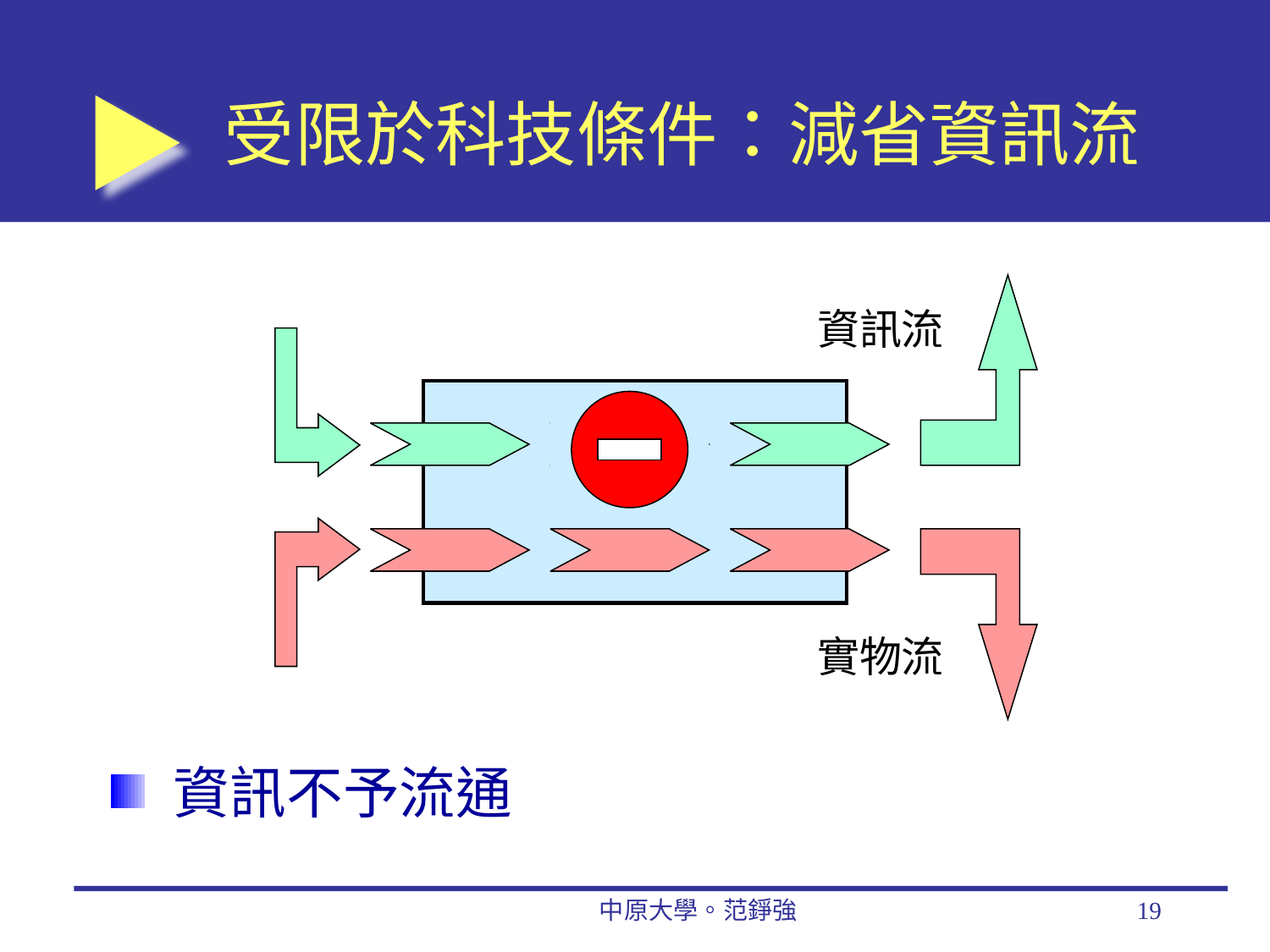

# 受限於科技條件：減省資訊流

資訊流

實物流
資訊不予流通
中原大學。范錚強
19